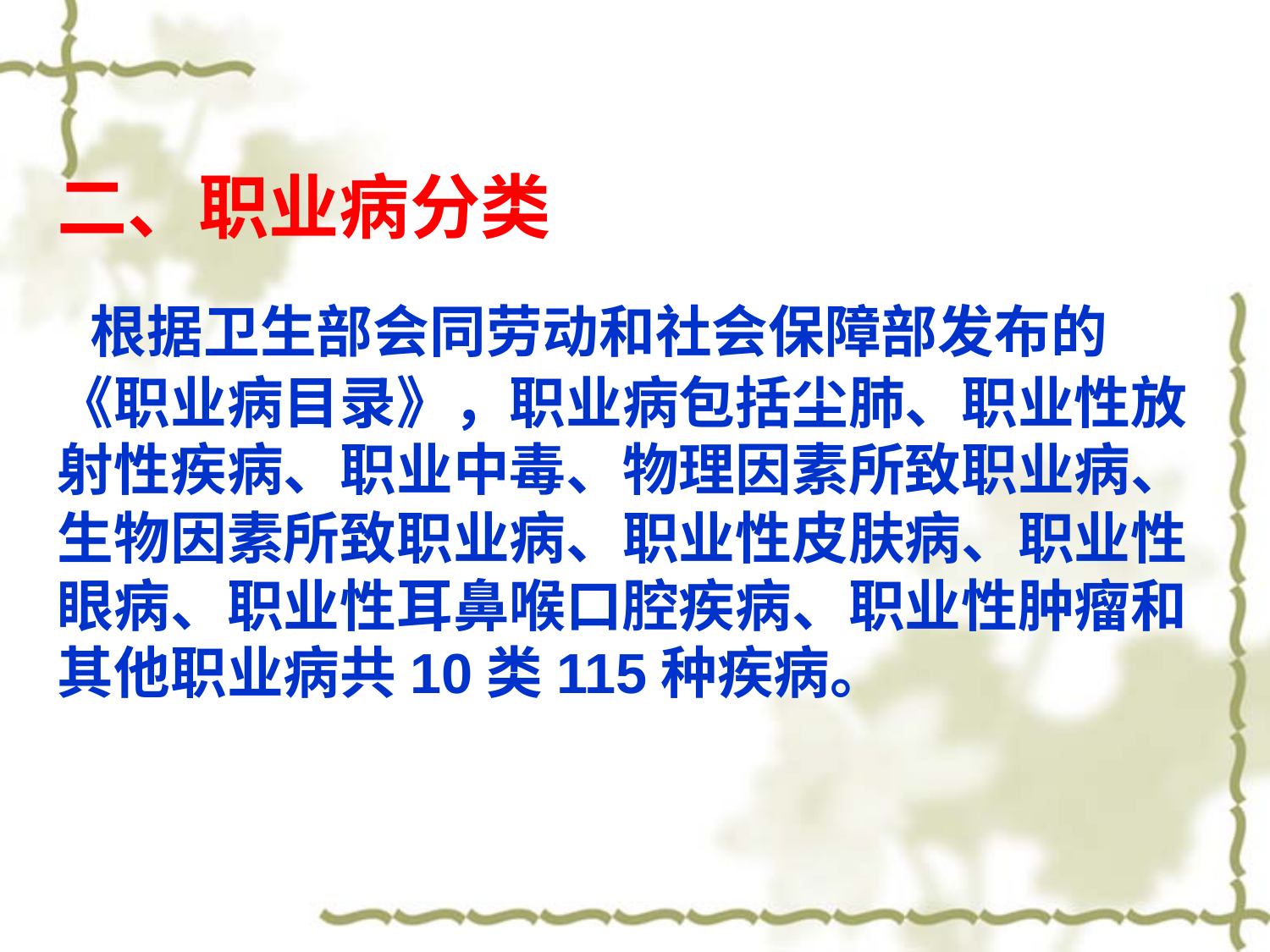

二、职业病分类
 根据卫生部会同劳动和社会保障部发布的《职业病目录》，职业病包括尘肺、职业性放射性疾病、职业中毒、物理因素所致职业病、生物因素所致职业病、职业性皮肤病、职业性眼病、职业性耳鼻喉口腔疾病、职业性肿瘤和其他职业病共10类115种疾病。

26